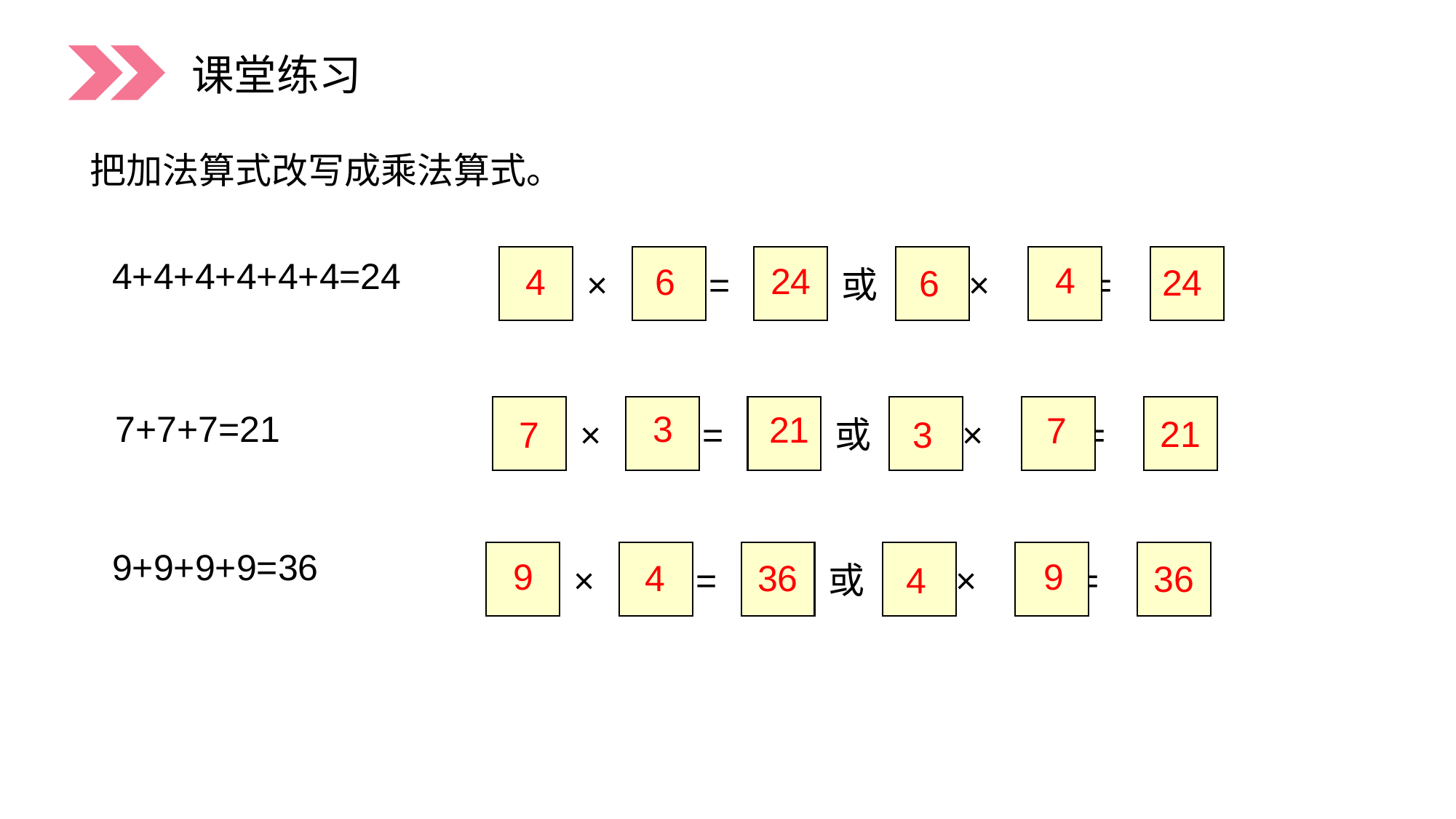

课堂练习
把加法算式改写成乘法算式。

 ×          =          或          ×          =
4+4+4+4+4+4=24
4
24
4
6
24
6

 ×          =          或          ×          =
3
7+7+7=21
21
7
21
7
3
9+9+9+9=36

 ×          =          或          ×          =
9
9
4
36
36
4